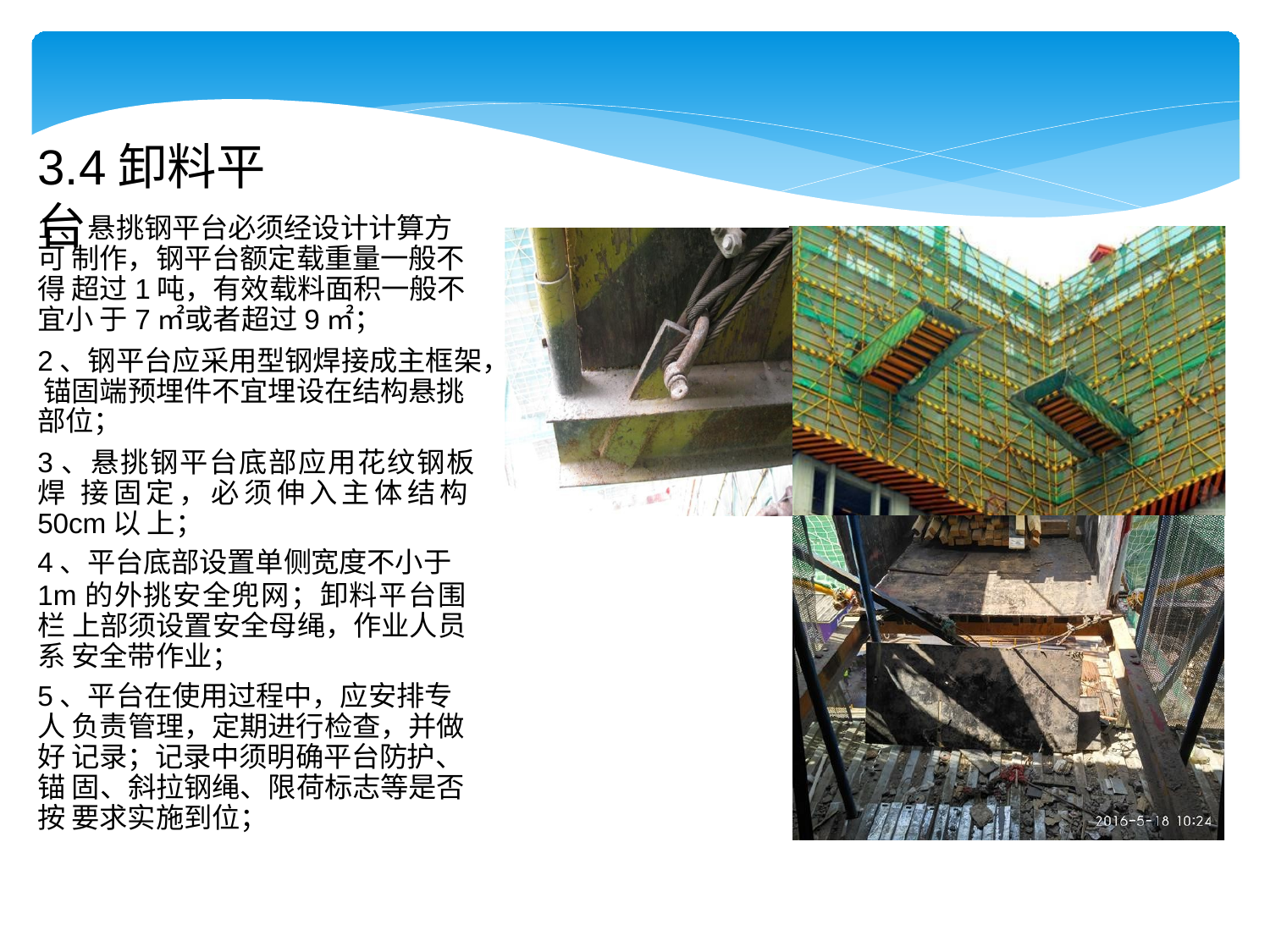

# 3.4卸料平台
1、悬挑钢平台必须经设计计算方可 制作，钢平台额定载重量一般不得 超过1吨，有效载料面积一般不宜小 于7㎡或者超过9㎡；
2、钢平台应采用型钢焊接成主框架， 锚固端预埋件不宜埋设在结构悬挑
部位；
3、悬挑钢平台底部应用花纹钢板焊 接固定，必须伸入主体结构50cm以 上；
4、平台底部设置单侧宽度不小于
1m的外挑安全兜网；卸料平台围栏 上部须设置安全母绳，作业人员系 安全带作业；
5、平台在使用过程中，应安排专人 负责管理，定期进行检查，并做好 记录；记录中须明确平台防护、锚 固、斜拉钢绳、限荷标志等是否按 要求实施到位；